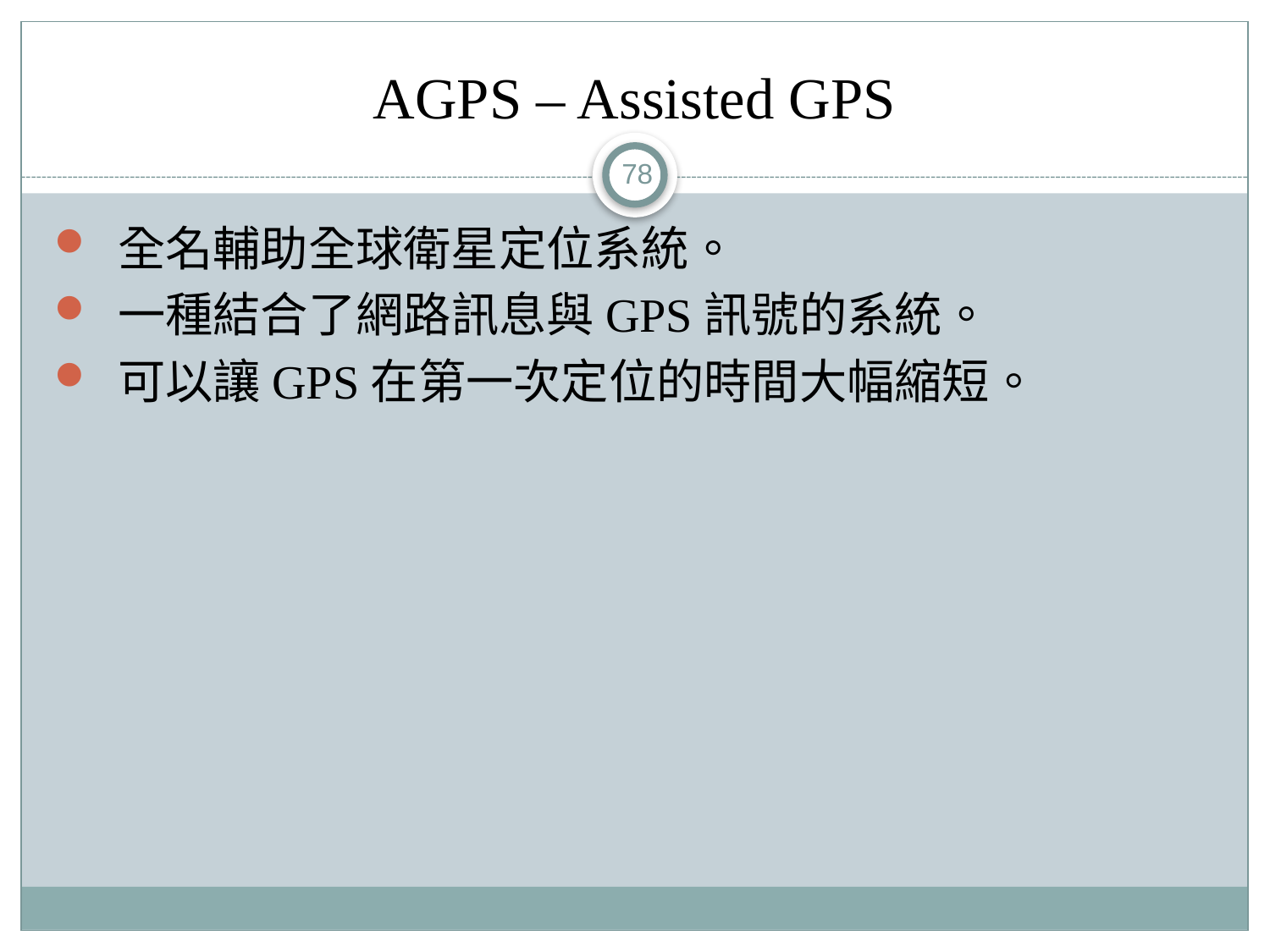

# AGPS – Assisted GPS
78
全名輔助全球衛星定位系統。
一種結合了網路訊息與GPS訊號的系統。
可以讓GPS在第一次定位的時間大幅縮短。